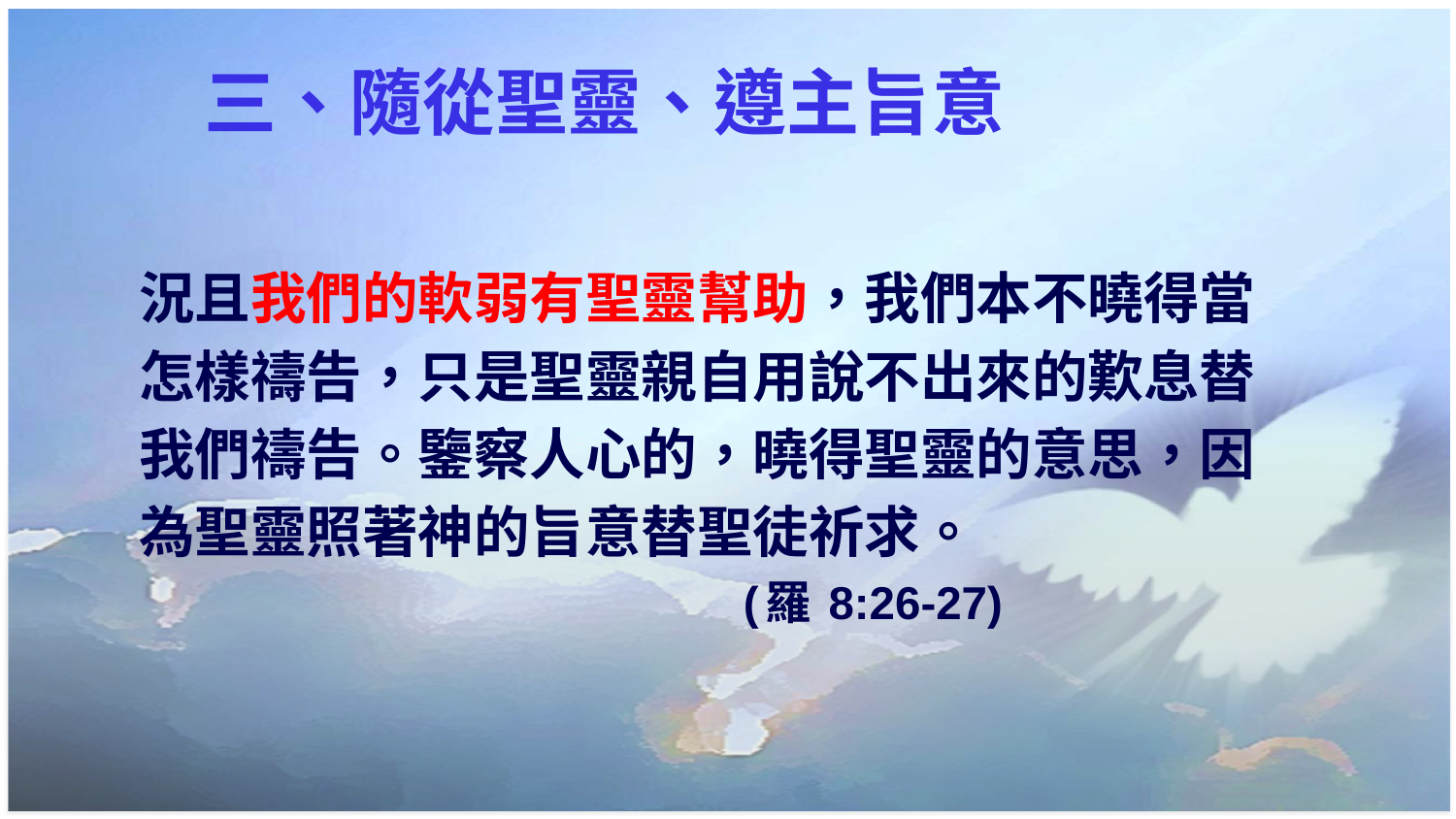

# 三、隨從聖靈、遵主旨意

況且我們的軟弱有聖靈幫助，我們本不曉得當
怎樣禱告，只是聖靈親自用說不出來的歎息替
我們禱告。鑒察人心的，曉得聖靈的意思，因
為聖靈照著神的旨意替聖徒祈求。
                                               (羅 8:26-27)